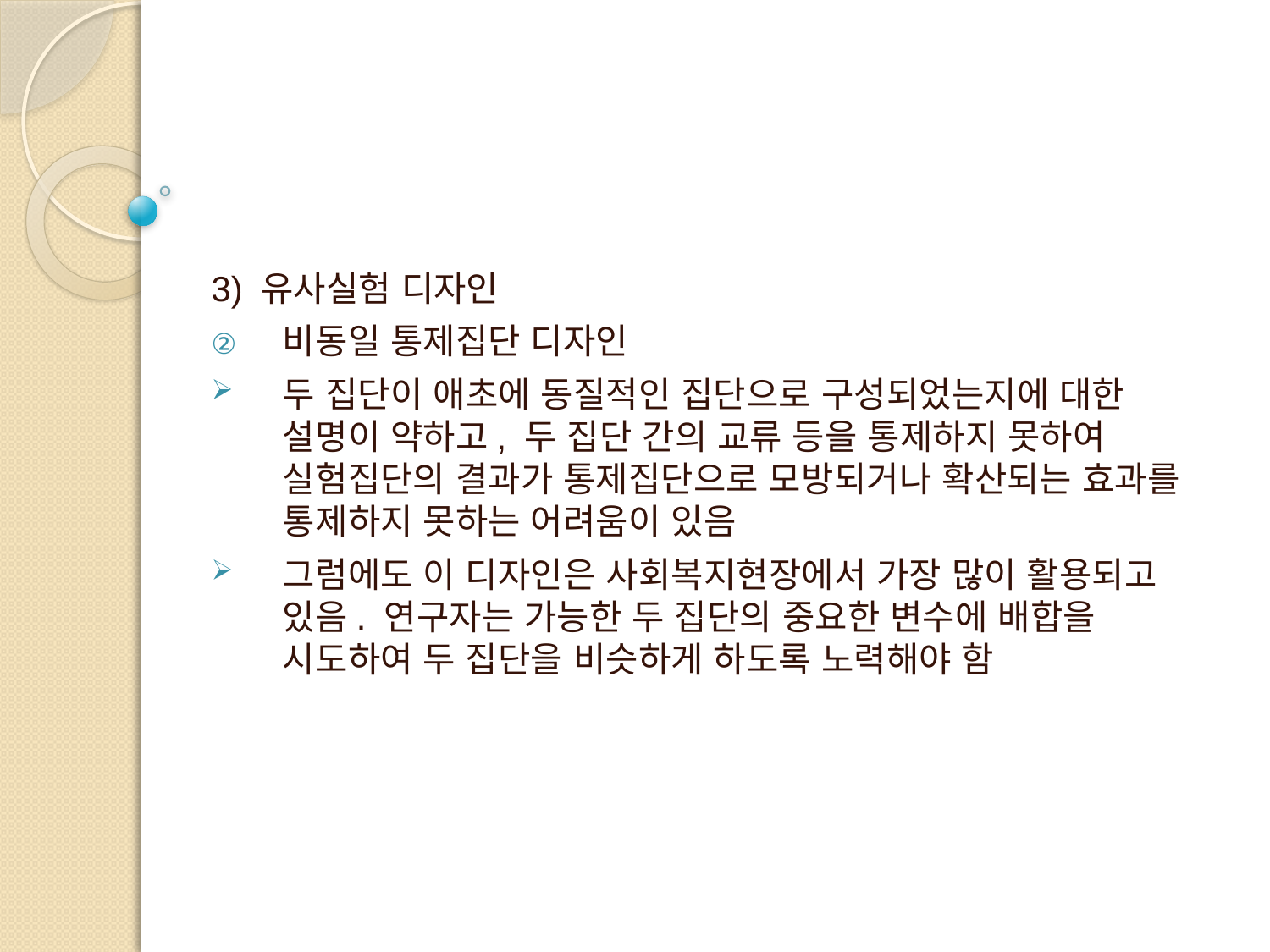

3) 유사실험 디자인
비동일 통제집단 디자인
두 집단이 애초에 동질적인 집단으로 구성되었는지에 대한 설명이 약하고, 두 집단 간의 교류 등을 통제하지 못하여 실험집단의 결과가 통제집단으로 모방되거나 확산되는 효과를 통제하지 못하는 어려움이 있음
그럼에도 이 디자인은 사회복지현장에서 가장 많이 활용되고 있음. 연구자는 가능한 두 집단의 중요한 변수에 배합을 시도하여 두 집단을 비슷하게 하도록 노력해야 함